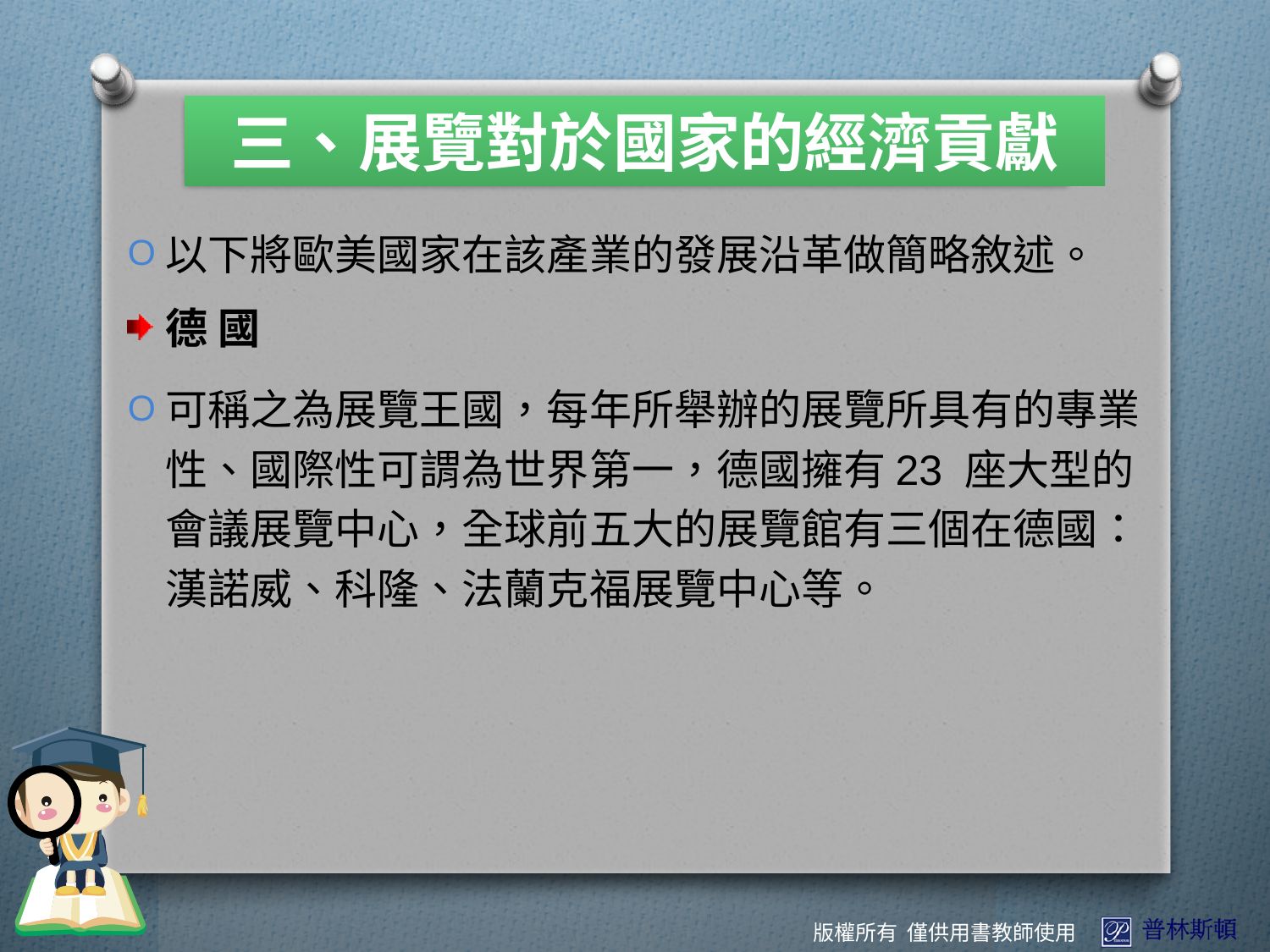

三、展覽對於國家的經濟貢獻
以下將歐美國家在該產業的發展沿革做簡略敘述。
德 國
可稱之為展覽王國，每年所舉辦的展覽所具有的專業性、國際性可謂為世界第一，德國擁有23 座大型的會議展覽中心，全球前五大的展覽館有三個在德國：漢諾威、科隆、法蘭克福展覽中心等。